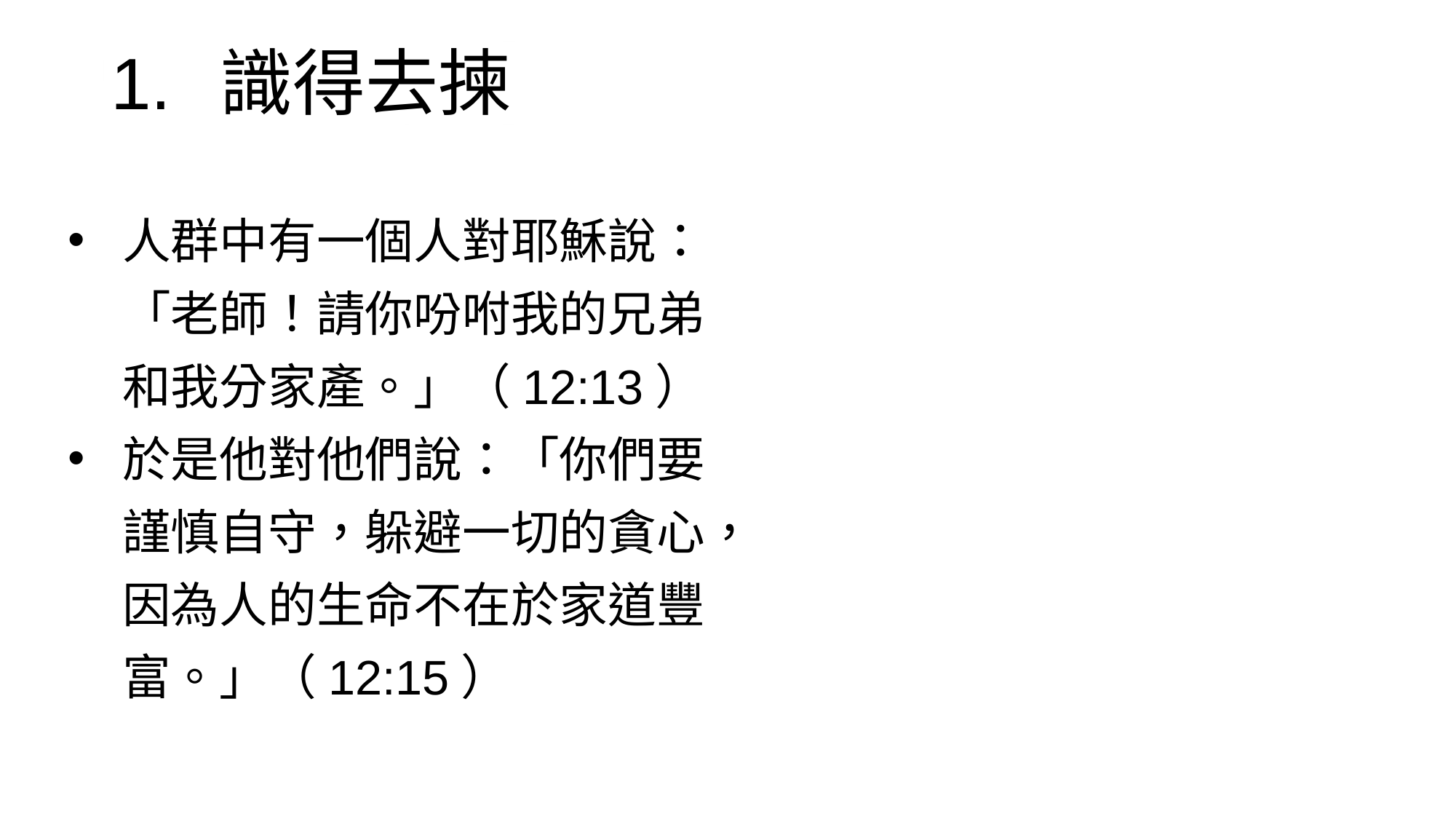

識得去揀
人群中有一個人對耶穌說：「老師！請你吩咐我的兄弟和我分家產。」（12:13）
於是他對他們說：「你們要謹慎自守，躲避一切的貪心，因為人的生命不在於家道豐富。」（12:15）